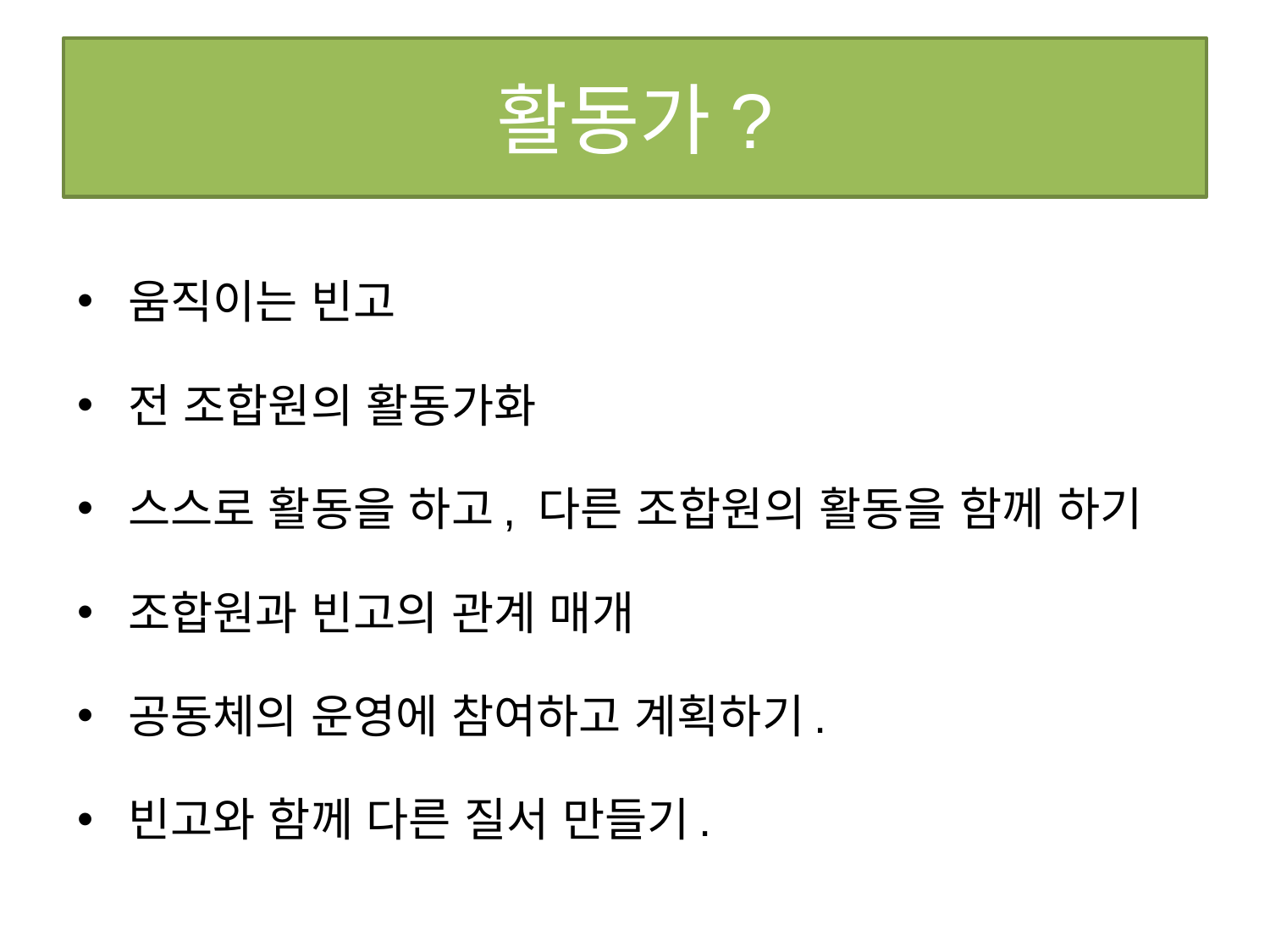

# 활동가?
움직이는 빈고
전 조합원의 활동가화
스스로 활동을 하고, 다른 조합원의 활동을 함께 하기
조합원과 빈고의 관계 매개
공동체의 운영에 참여하고 계획하기.
빈고와 함께 다른 질서 만들기.